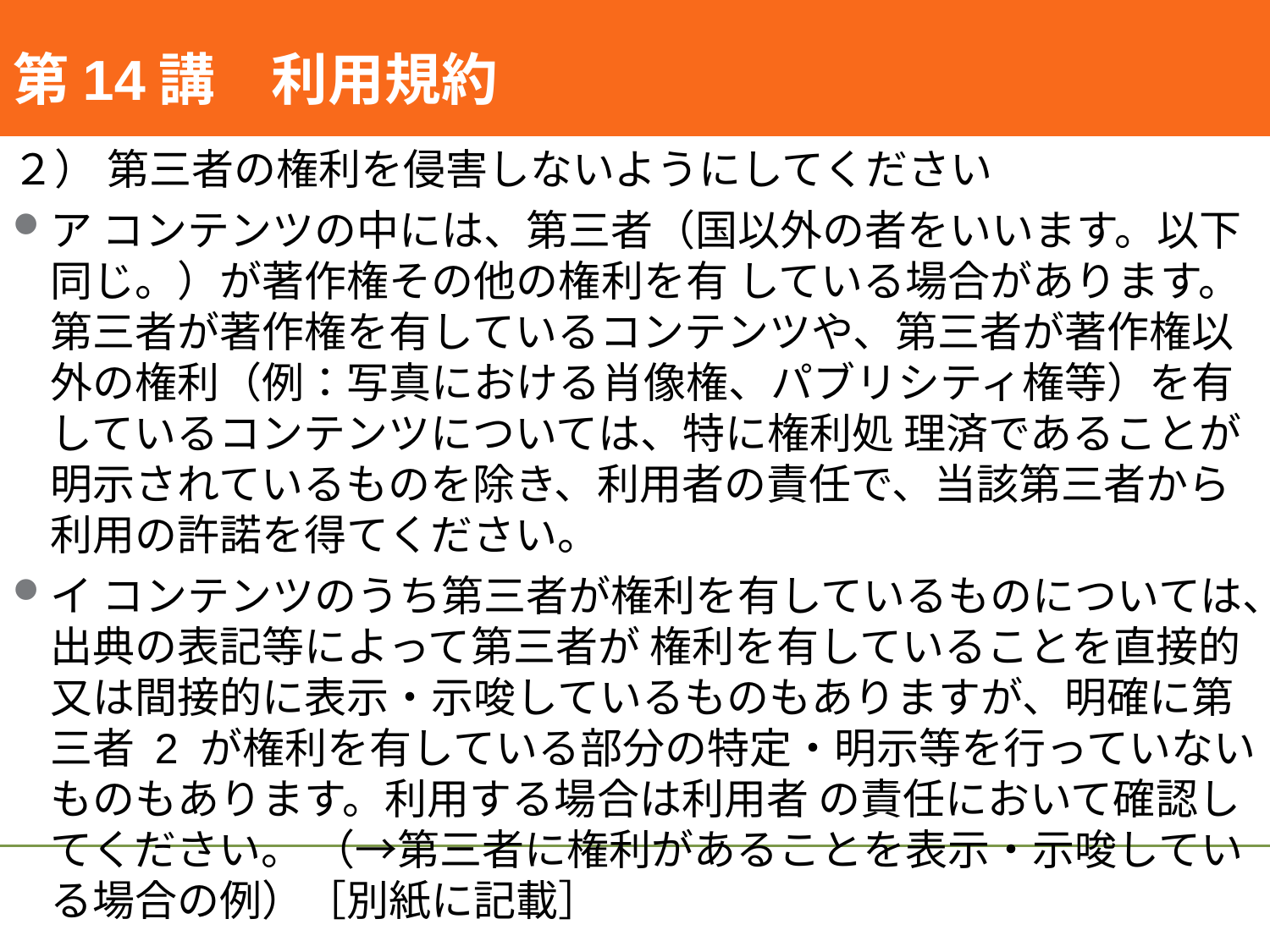

#
第14講　利用規約
２） 第三者の権利を侵害しないようにしてください
ア コンテンツの中には、第三者（国以外の者をいいます。以下同じ。）が著作権その他の権利を有 している場合があります。第三者が著作権を有しているコンテンツや、第三者が著作権以外の権利（例：写真における肖像権、パブリシティ権等）を有しているコンテンツについては、特に権利処 理済であることが明示されているものを除き、利用者の責任で、当該第三者から利用の許諾を得てください。
イ コンテンツのうち第三者が権利を有しているものについては、出典の表記等によって第三者が 権利を有していることを直接的又は間接的に表示・示唆しているものもありますが、明確に第三者 2 が権利を有している部分の特定・明示等を行っていないものもあります。利用する場合は利用者 の責任において確認してください。 （→第三者に権利があることを表示・示唆している場合の例）［別紙に記載］